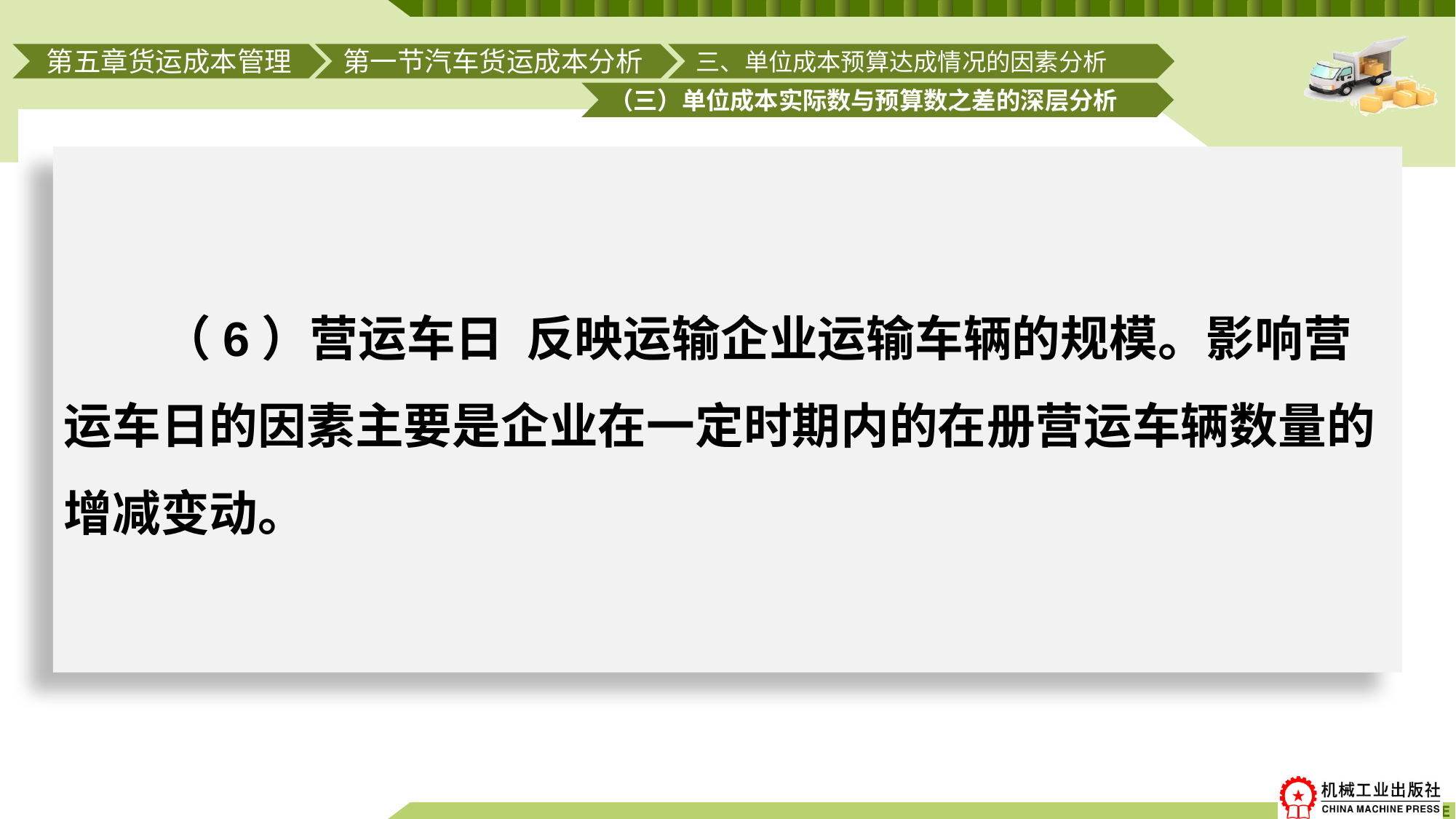

第一节汽车货运成本分析
三、单位成本预算达成情况的因素分析
第五章货运成本管理
（三）单位成本实际数与预算数之差的深层分析
# （6）营运车日  反映运输企业运输车辆的规模。影响营运车日的因素主要是企业在一定时期内的在册营运车辆数量的增减变动。